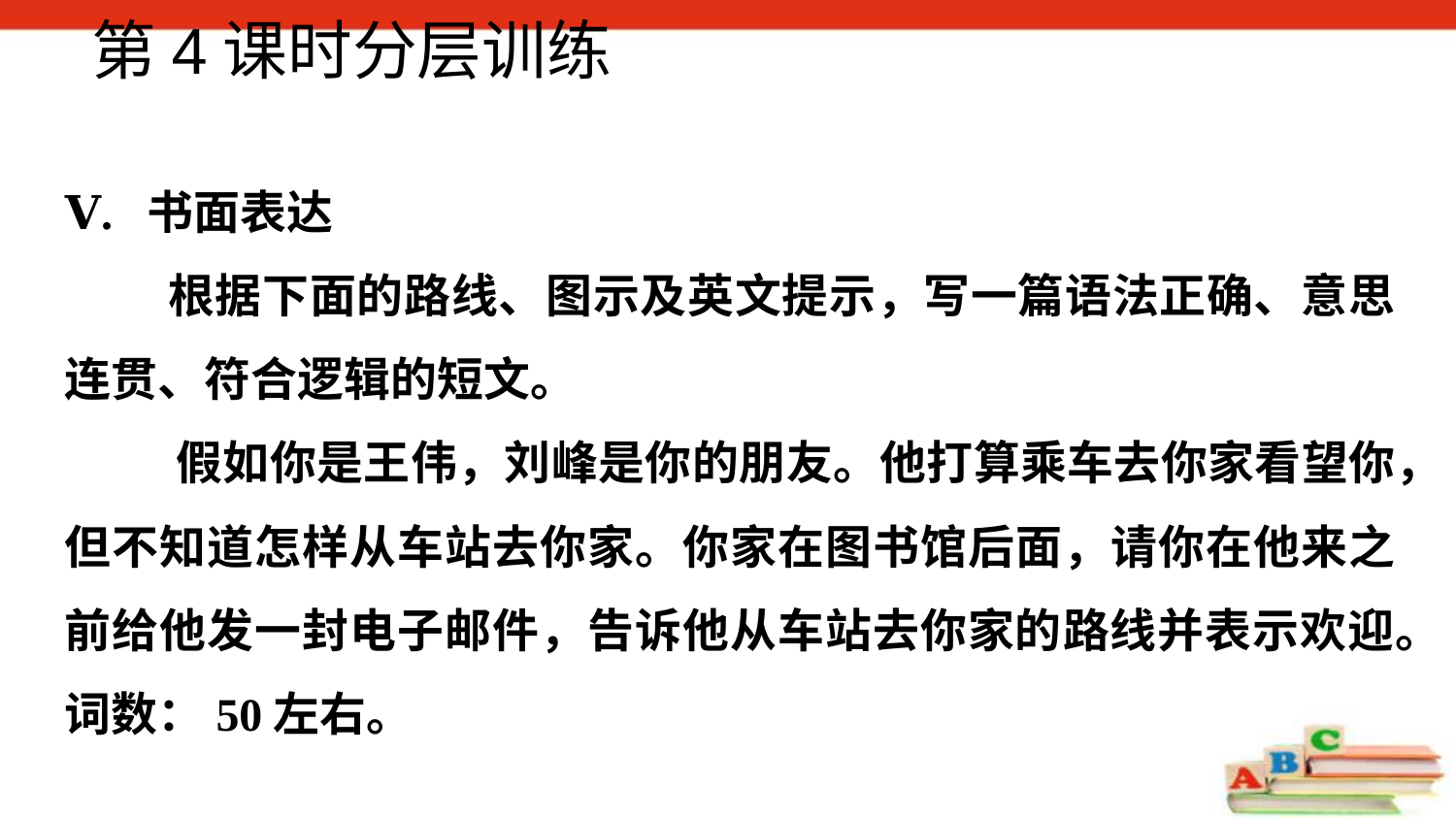

第4课时分层训练

Ⅴ.  书面表达
        根据下面的路线、图示及英文提示，写一篇语法正确、意思连贯、符合逻辑的短文。
         假如你是王伟，刘峰是你的朋友。他打算乘车去你家看望你，但不知道怎样从车站去你家。你家在图书馆后面，请你在他来之前给他发一封电子邮件，告诉他从车站去你家的路线并表示欢迎。词数：50左右。